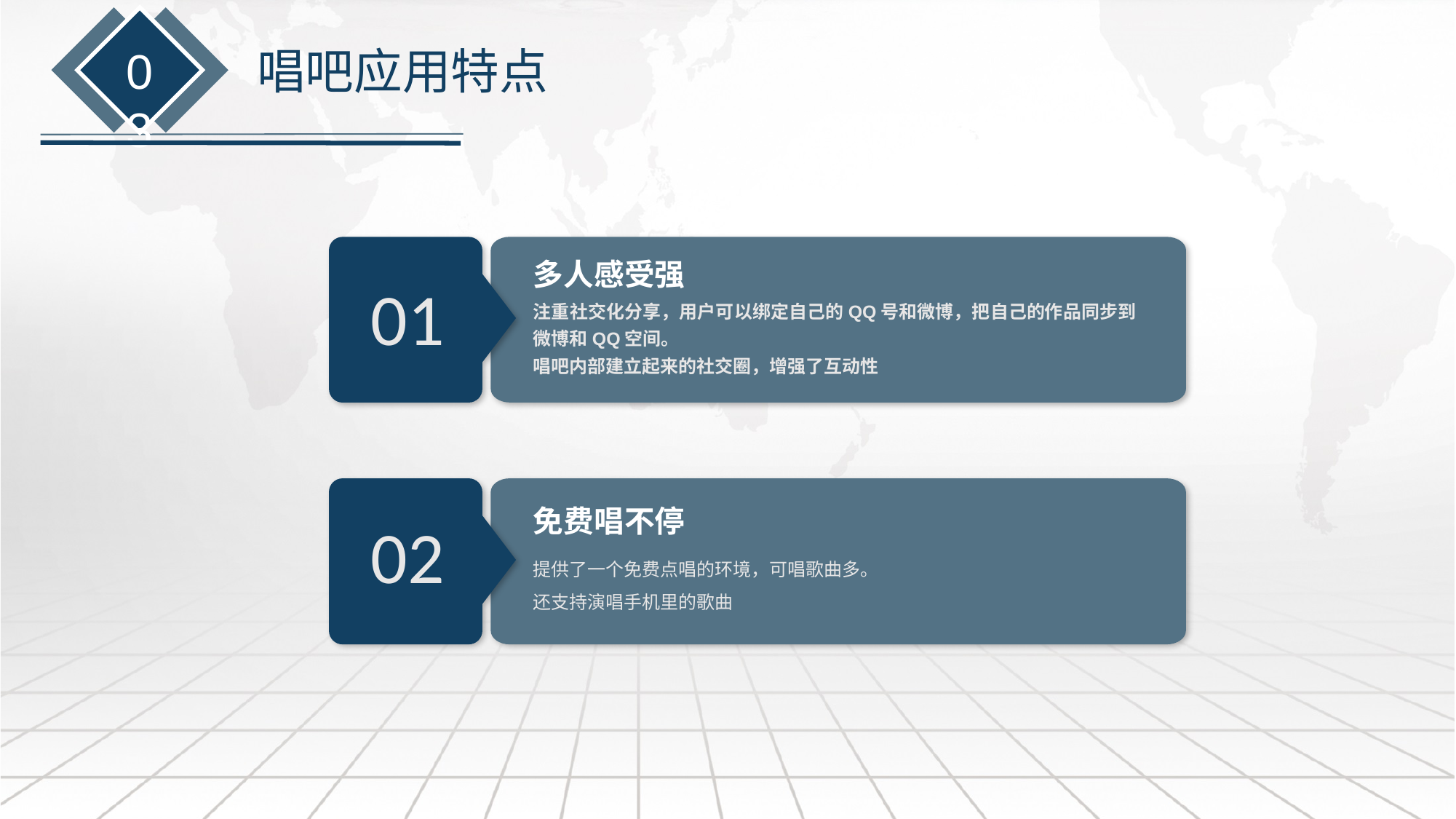

03
唱吧应用特点

多人感受强
注重社交化分享，用户可以绑定自己的QQ号和微博，把自己的作品同步到微博和QQ空间。
唱吧内部建立起来的社交圈，增强了互动性
01

免费唱不停
提供了一个免费点唱的环境，可唱歌曲多。
还支持演唱手机里的歌曲

02